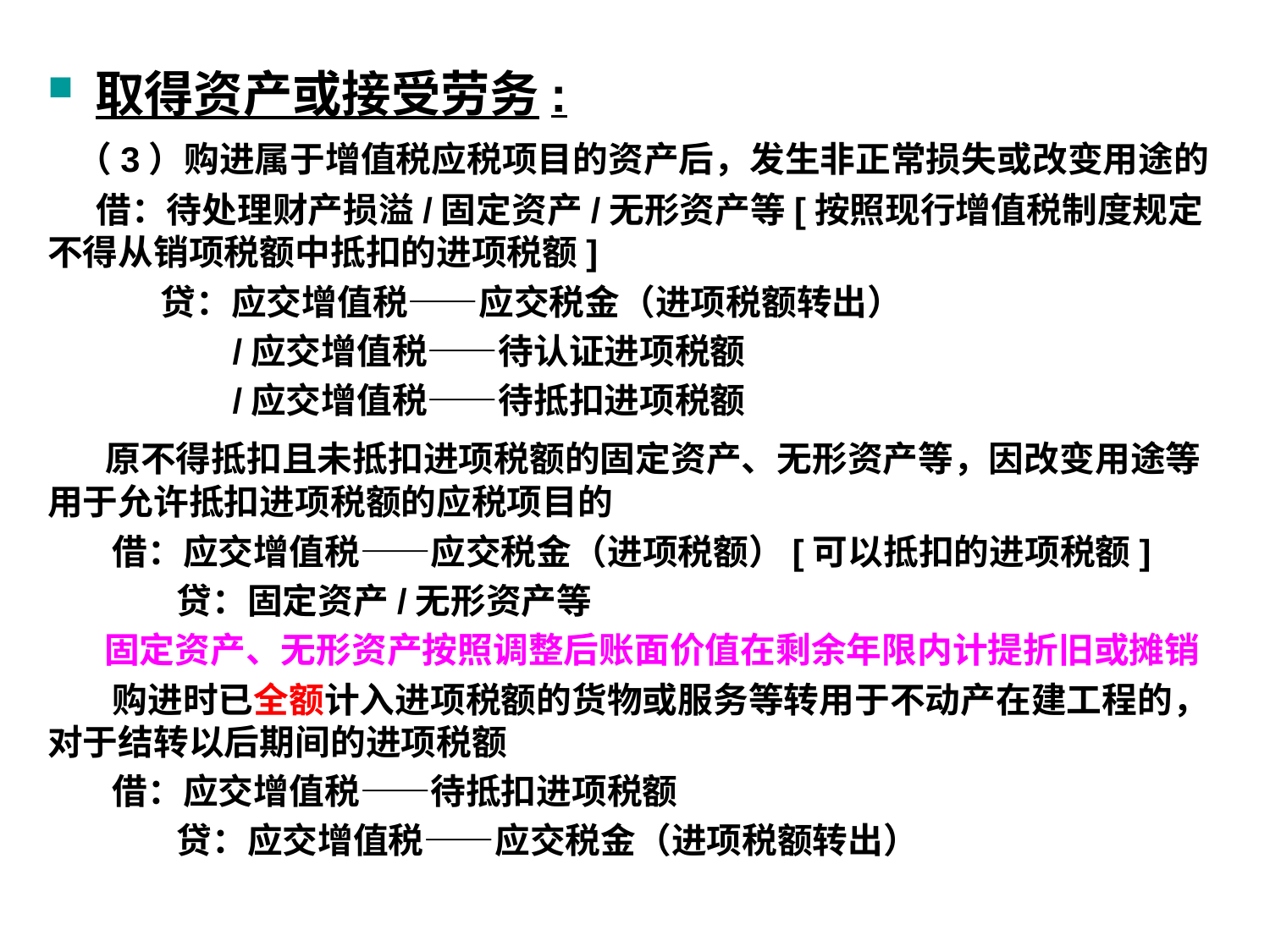

取得资产或接受劳务:
  （3）购进属于增值税应税项目的资产后，发生非正常损失或改变用途的
     借：待处理财产损溢/固定资产/无形资产等[按照现行增值税制度规定不得从销项税额中抵扣的进项税额]
             贷：应交增值税——应交税金（进项税额转出）
                   /应交增值税——待认证进项税额
                   /应交增值税——待抵扣进项税额
     原不得抵扣且未抵扣进项税额的固定资产、无形资产等，因改变用途等用于允许抵扣进项税额的应税项目的
       借：应交增值税——应交税金（进项税额）[可以抵扣的进项税额]
               贷：固定资产/无形资产等
      固定资产、无形资产按照调整后账面价值在剩余年限内计提折旧或摊销
       购进时已全额计入进项税额的货物或服务等转用于不动产在建工程的，对于结转以后期间的进项税额
       借：应交增值税——待抵扣进项税额
               贷：应交增值税——应交税金（进项税额转出）
154